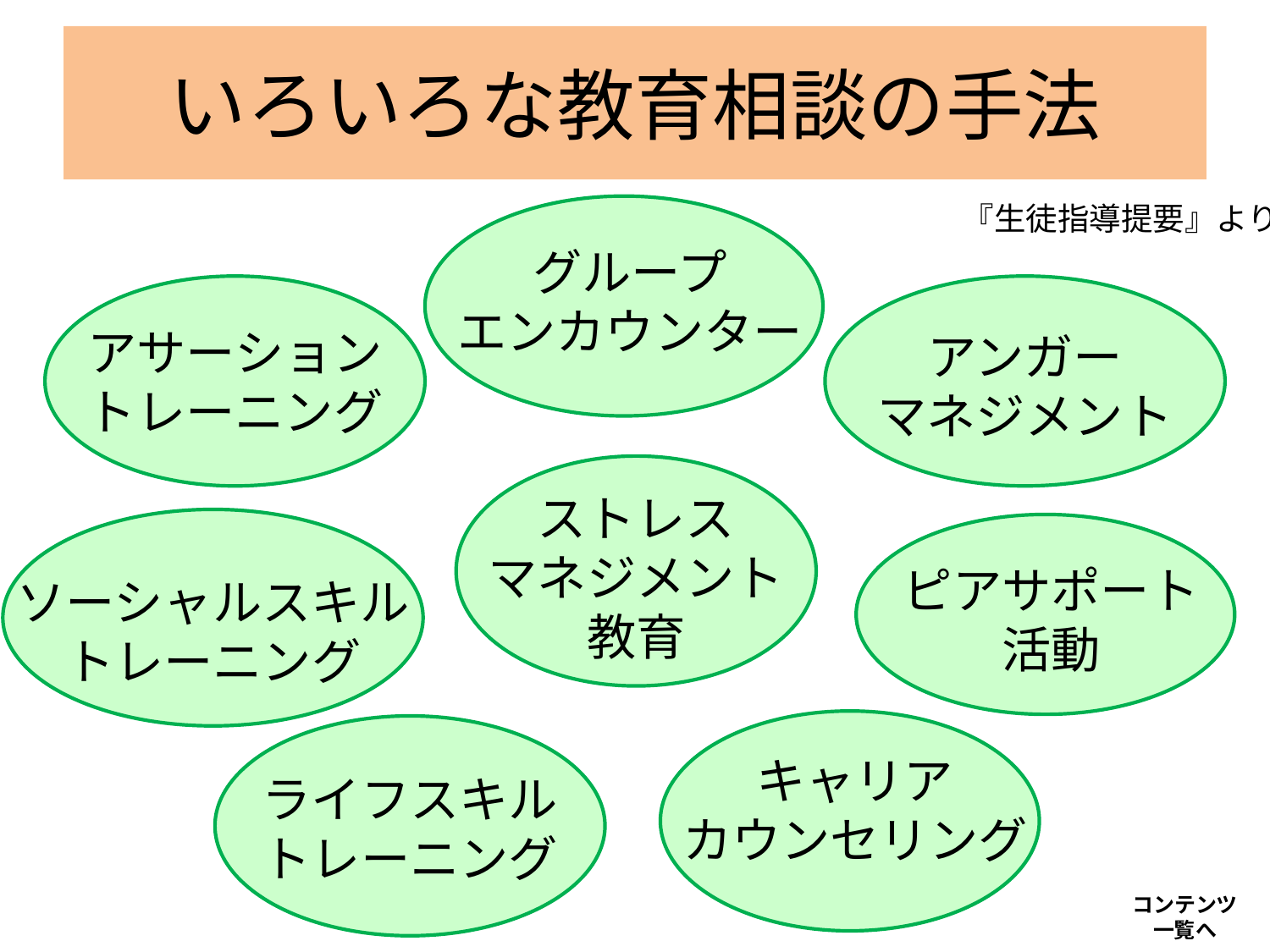

# いろいろな教育相談の手法
『生徒指導提要』より

グループ
エンカウンター

アサーション
トレーニング

アンガー
マネジメント

ストレス
マネジメント
教育

ソーシャルスキル
トレーニング

ピアサポート
活動
キャリア
カウンセリング

ライフスキル
トレーニング
コンテンツ
一覧へ